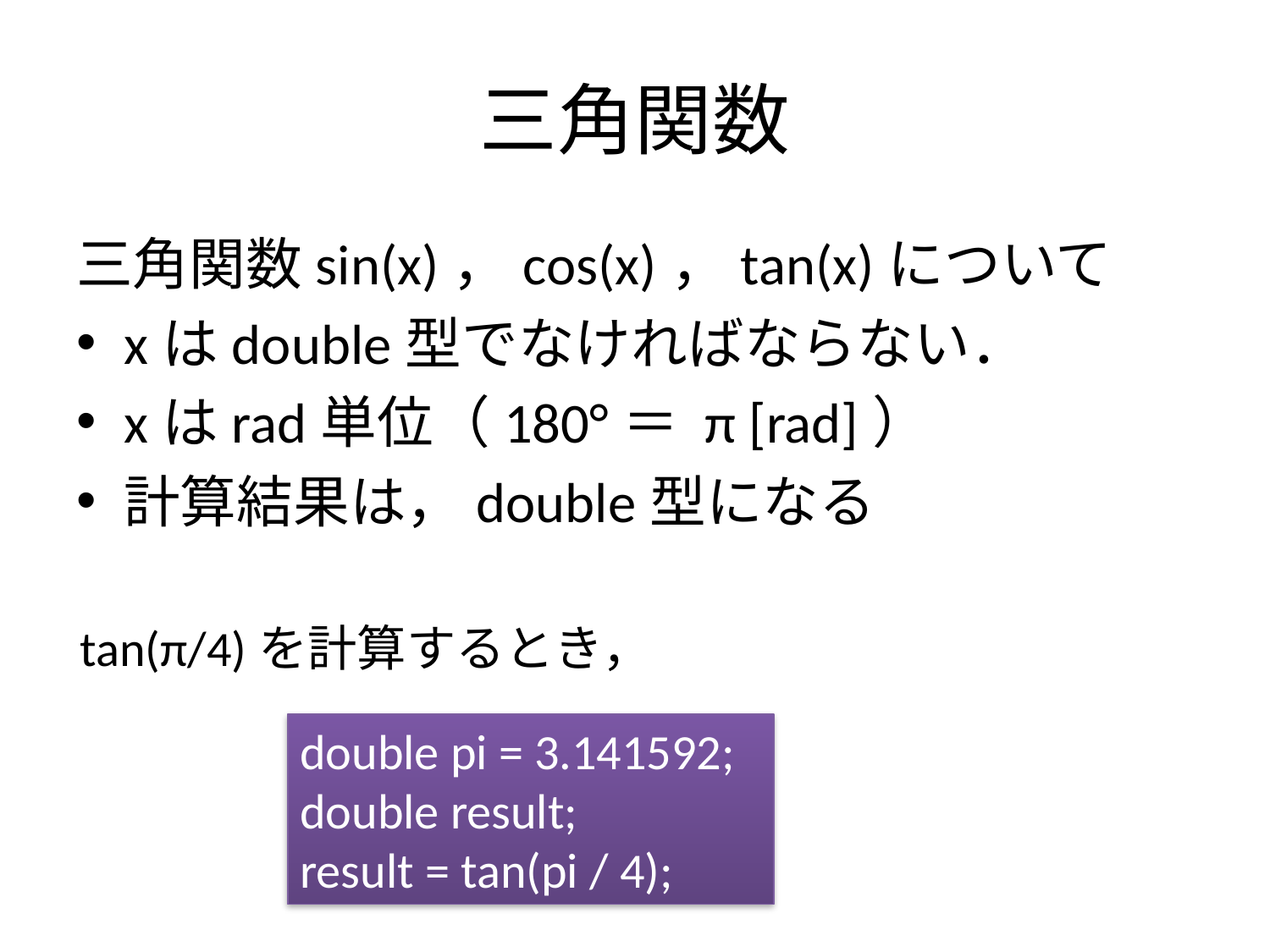

# 三角関数
三角関数sin(x)，cos(x)，tan(x)について
xはdouble型でなければならない．
xはrad単位（180°＝ π [rad]）
計算結果は，double型になる
tan(π/4)を計算するとき，
double pi = 3.141592;
double result;
result = tan(pi / 4);